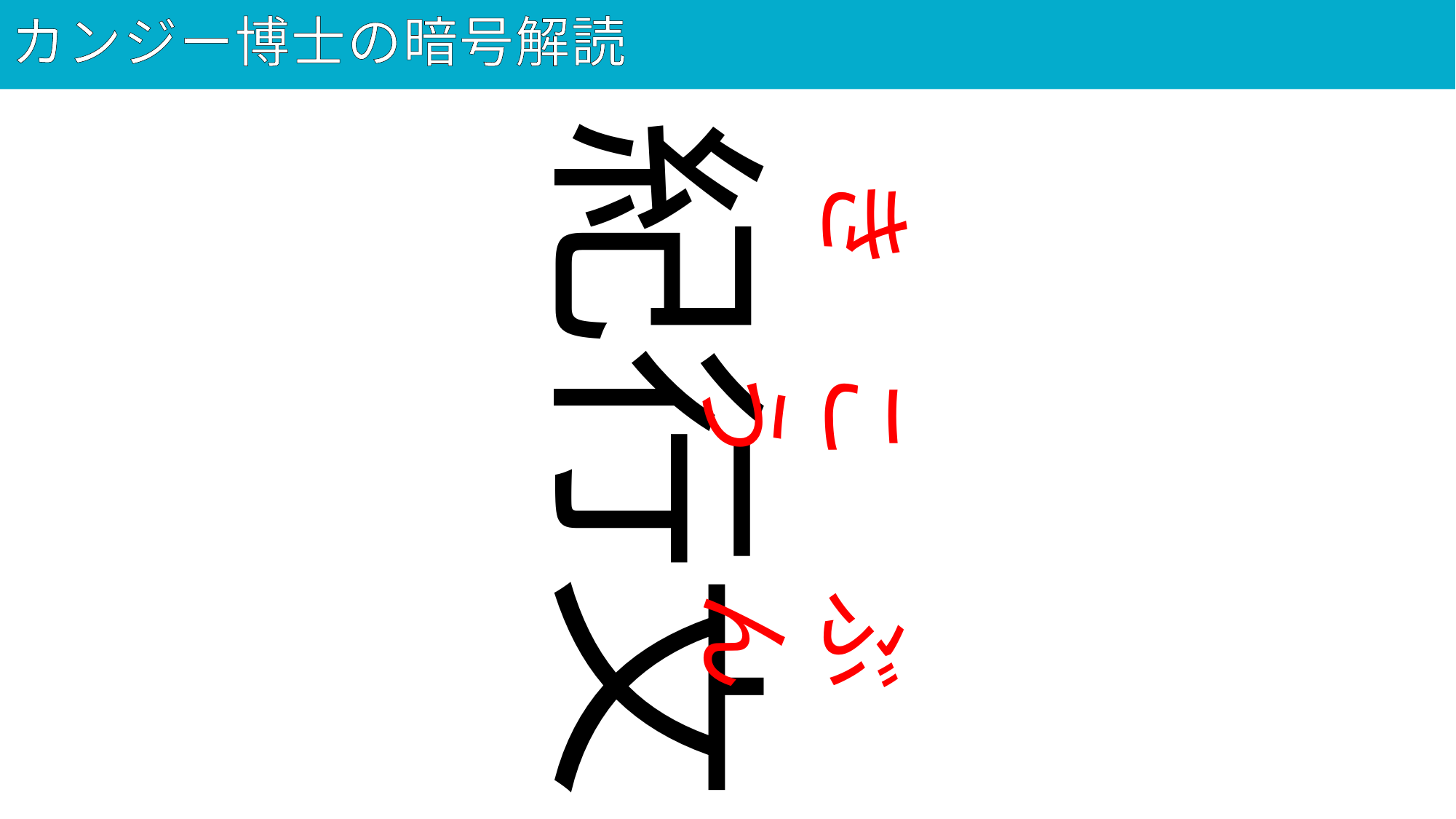

# カンジー博士の暗号解読
47
紀行文
き
こう
ぶん